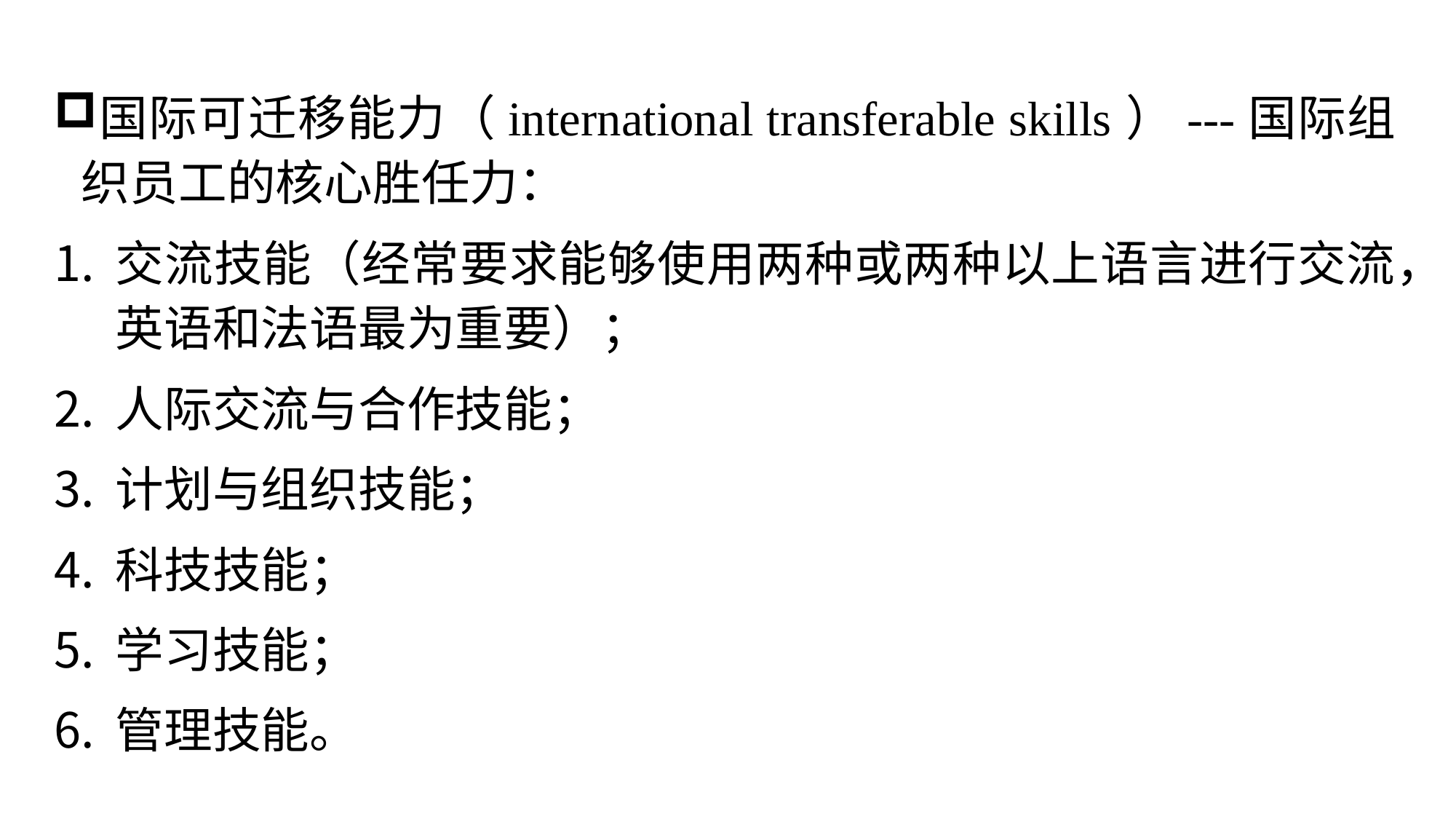

国际可迁移能力（international transferable skills）---国际组织员工的核心胜任力：
交流技能（经常要求能够使用两种或两种以上语言进行交流，英语和法语最为重要）；
人际交流与合作技能；
计划与组织技能；
科技技能；
学习技能；
管理技能。